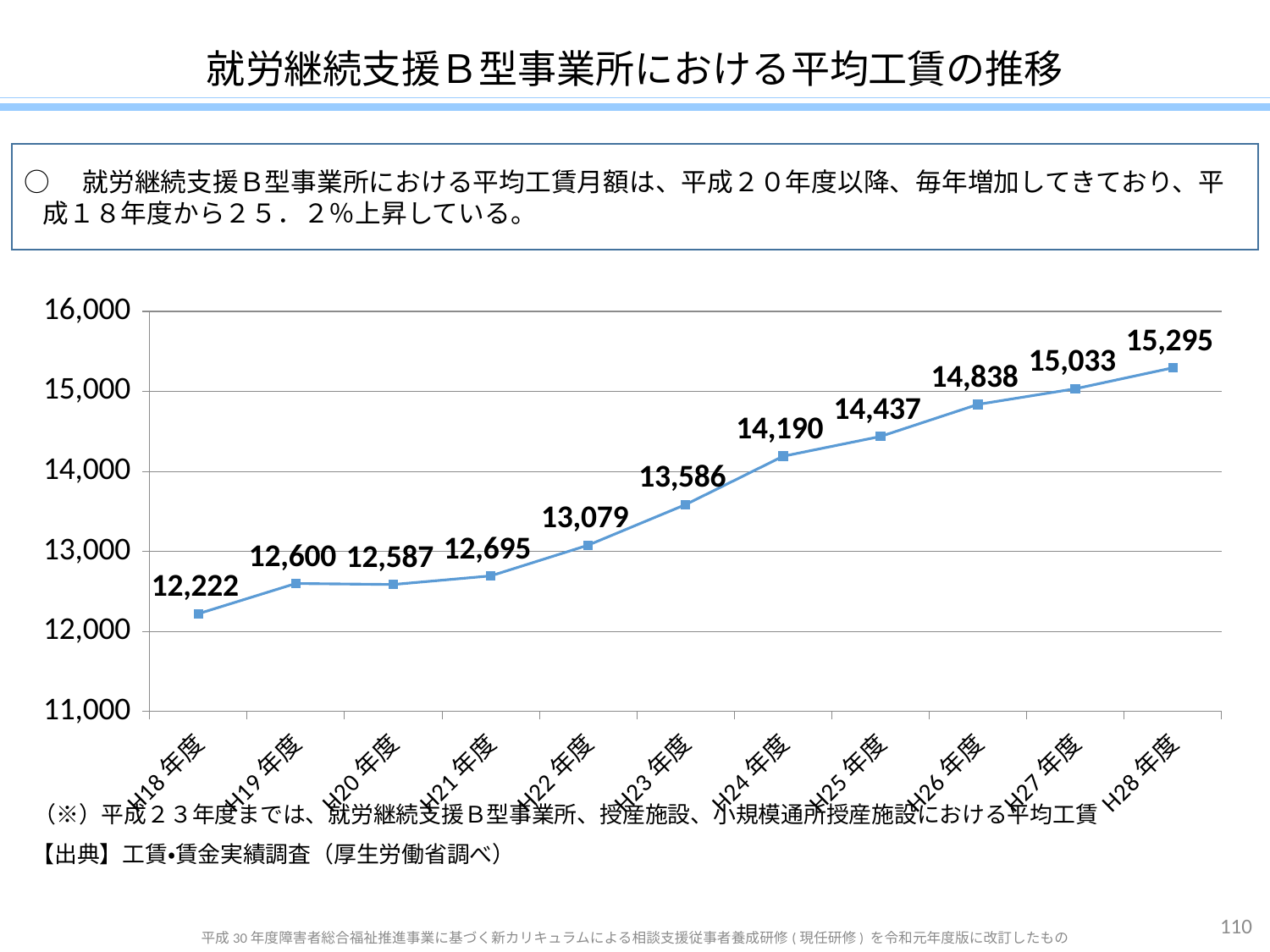

就労継続支援Ｂ型事業所における平均工賃の推移
○　就労継続支援Ｂ型事業所における平均工賃月額は、平成２０年度以降、毎年増加してきており、平成１８年度から２５．２％上昇している。

### Chart

| Category | 系列 1 |
|---|---|
| H18年度 | 12222.0 |
| H19年度 | 12600.0 |
| H20年度 | 12587.0 |
| H21年度 | 12695.0 |
| H22年度 | 13079.0 |
| H23年度 | 13586.0 |
| H24年度 | 14190.0 |
| H25年度 | 14437.0 |
| H26年度 | 14838.0 |
| H27年度 | 15033.0 |
| H28年度 | 15295.0 |
（※）平成２３年度までは、就労継続支援Ｂ型事業所、授産施設、小規模通所授産施設における平均工賃
【出典】工賃・賃金実績調査（厚生労働省調べ）
110
平成30年度障害者総合福祉推進事業に基づく新カリキュラムによる相談支援従事者養成研修(現任研修) を令和元年度版に改訂したもの